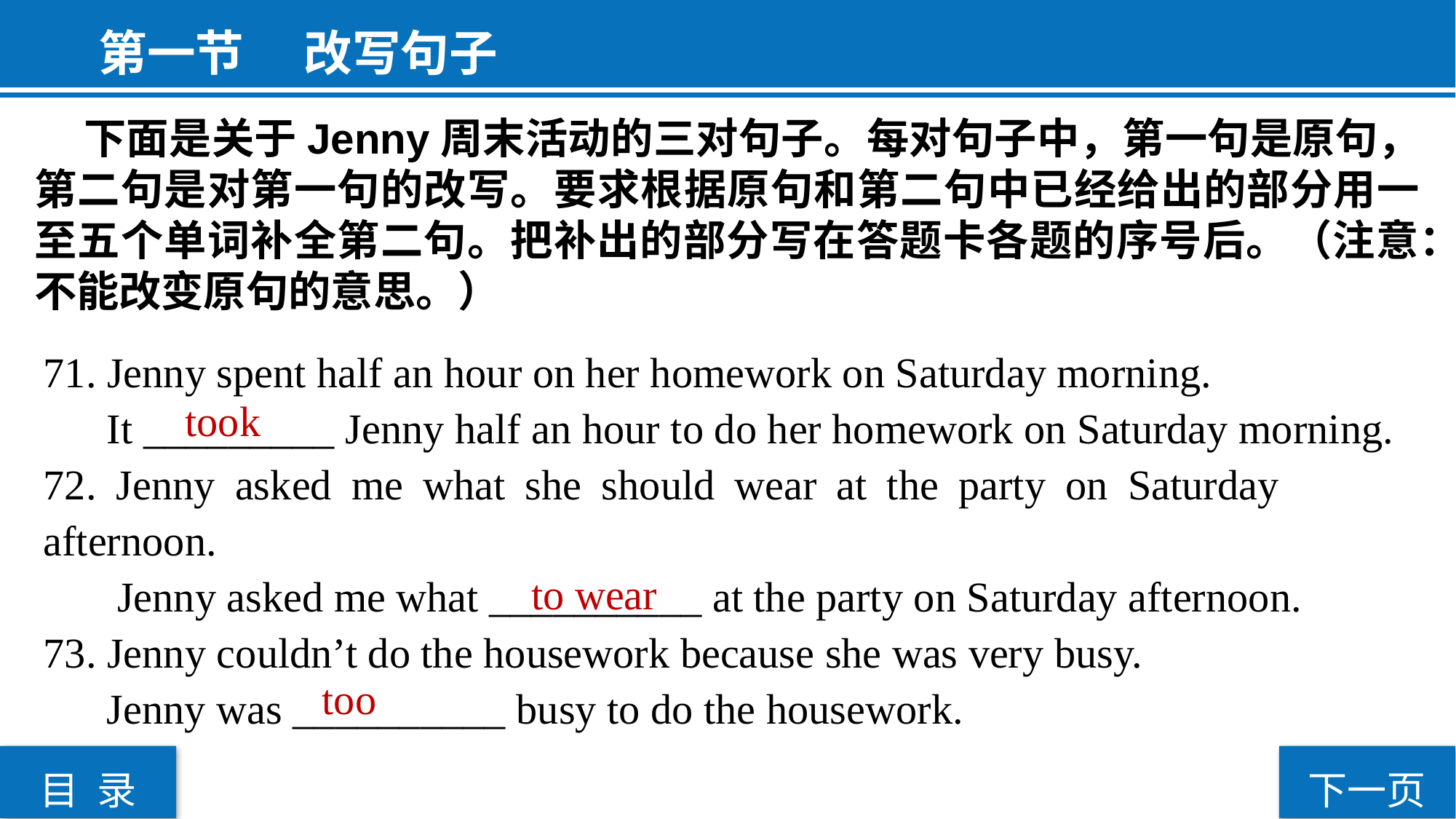

第一节  改写句子
    下面是关于Jenny周末活动的三对句子。每对句子中，第一句是原句，第二句是对第一句的改写。要求根据原句和第二句中已经给出的部分用一至五个单词补全第二句。把补出的部分写在答题卡各题的序号后。（注意：不能改变原句的意思。）
71. Jenny spent half an hour on her homework on Saturday morning.
      It _________ Jenny half an hour to do her homework on Saturday morning.
72. Jenny asked me what she should wear at the party on Saturday       afternoon.
       Jenny asked me what __________ at the party on Saturday afternoon.
73. Jenny couldn’t do the housework because she was very busy.
      Jenny was __________ busy to do the housework.
 took
 to wear
 too